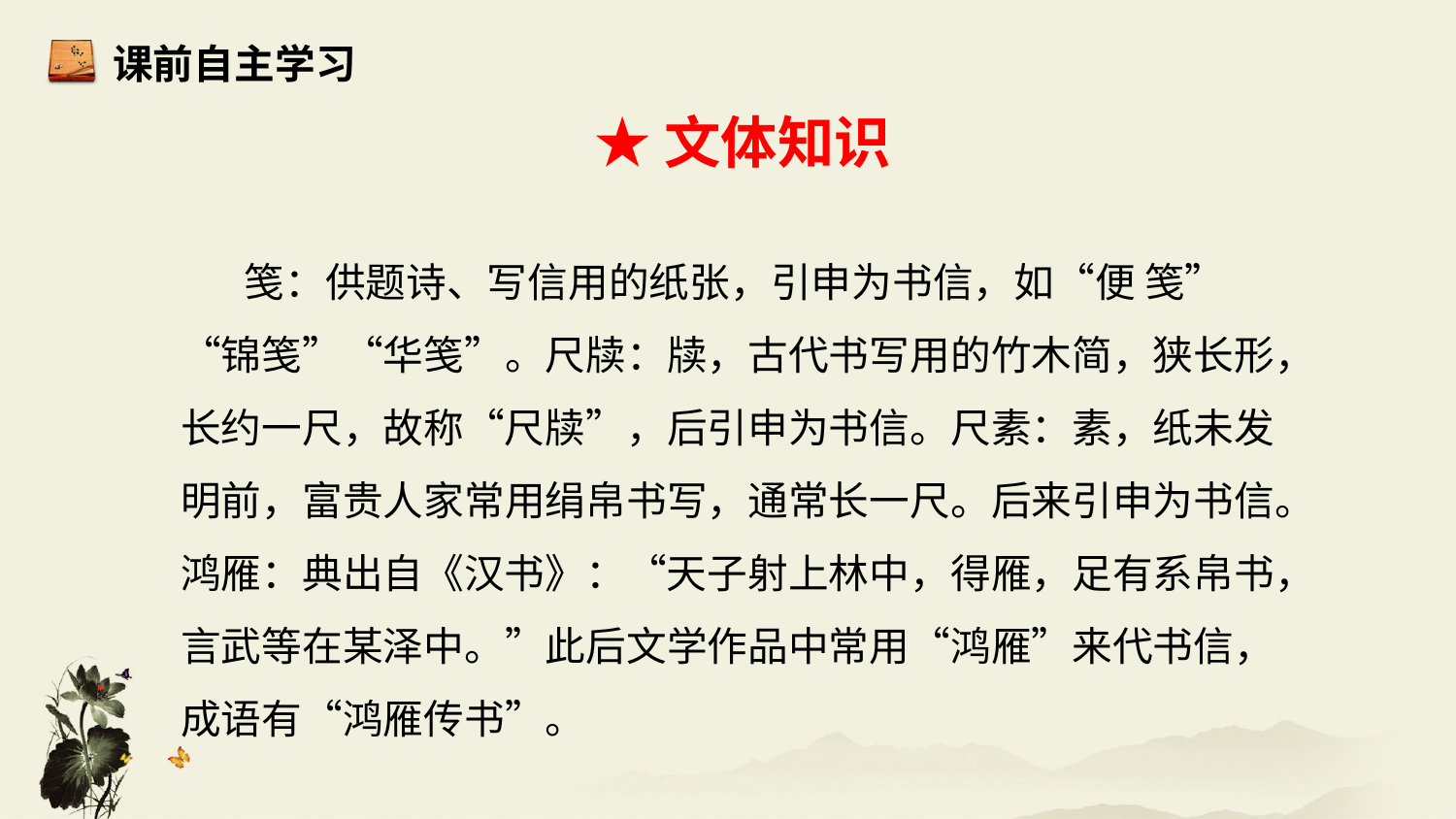

课前自主学习
★文体知识
      笺：供题诗、写信用的纸张，引申为书信，如“便 笺”“锦笺”“华笺”。尺牍：牍，古代书写用的竹木简，狭长形，长约一尺，故称“尺牍”，后引申为书信。尺素：素，纸未发明前，富贵人家常用绢帛书写，通常长一尺。后来引申为书信。鸿雁：典出自《汉书》：“天子射上林中，得雁，足有系帛书，言武等在某泽中。”此后文学作品中常用“鸿雁”来代书信，成语有“鸿雁传书”。